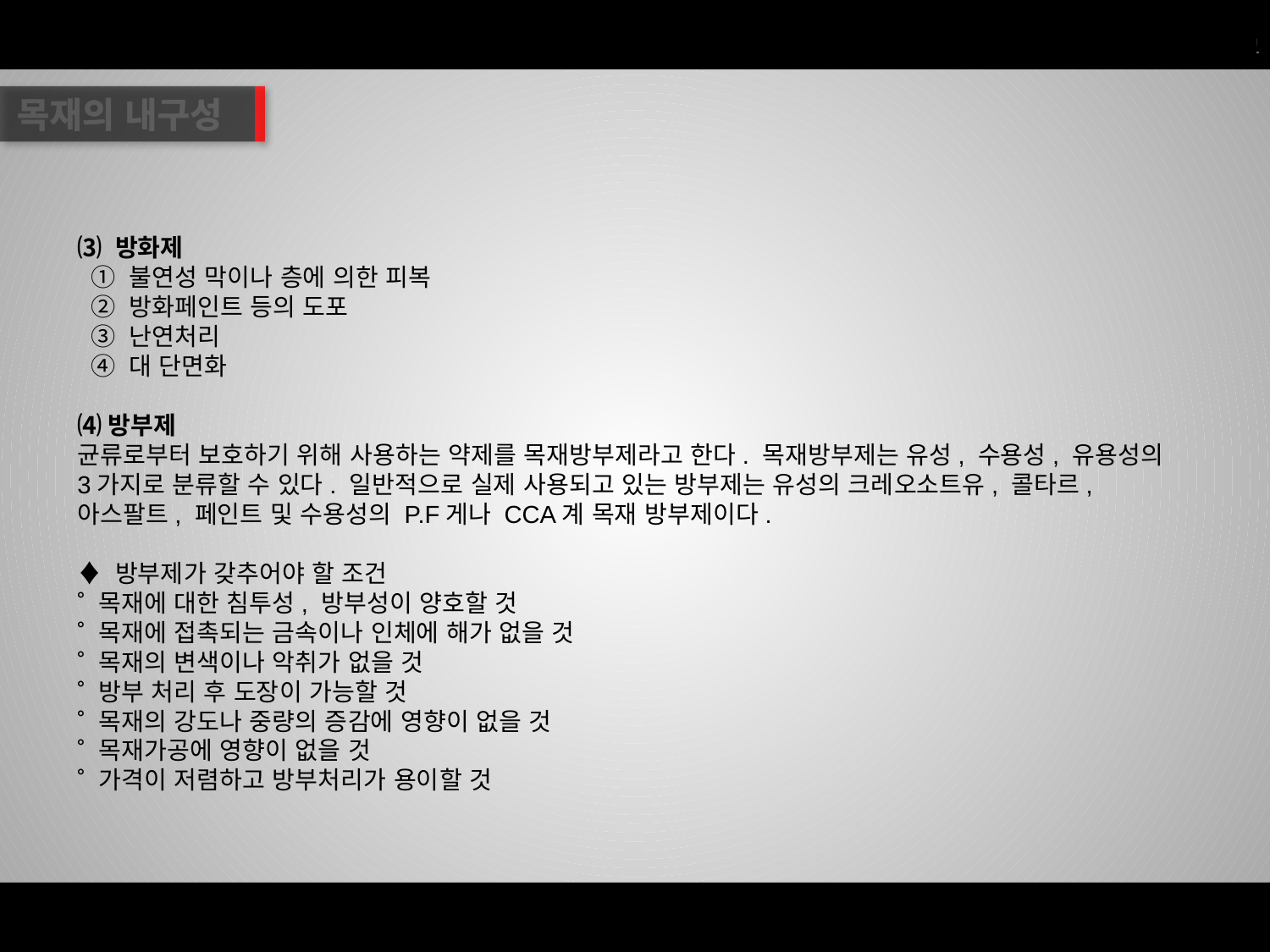

목재의 내구성

⑶ 방화제
  ① 불연성 막이나 층에 의한 피복
  ② 방화페인트 등의 도포
  ③ 난연처리
  ④ 대 단면화

⑷방부제
균류로부터 보호하기 위해 사용하는 약제를 목재방부제라고 한다. 목재방부제는 유성, 수용성, 유용성의 3가지로 분류할 수 있다. 일반적으로 실제 사용되고 있는 방부제는 유성의 크레오소트유, 콜타르, 아스팔트, 페인트 및 수용성의 P.F게나 CCA계 목재 방부제이다.

♦ 방부제가 갖추어야 할 조건
˚ 목재에 대한 침투성, 방부성이 양호할 것
˚ 목재에 접촉되는 금속이나 인체에 해가 없을 것
˚ 목재의 변색이나 악취가 없을 것
˚ 방부 처리 후 도장이 가능할 것
˚ 목재의 강도나 중량의 증감에 영향이 없을 것
˚ 목재가공에 영향이 없을 것
˚ 가격이 저렴하고 방부처리가 용이할 것